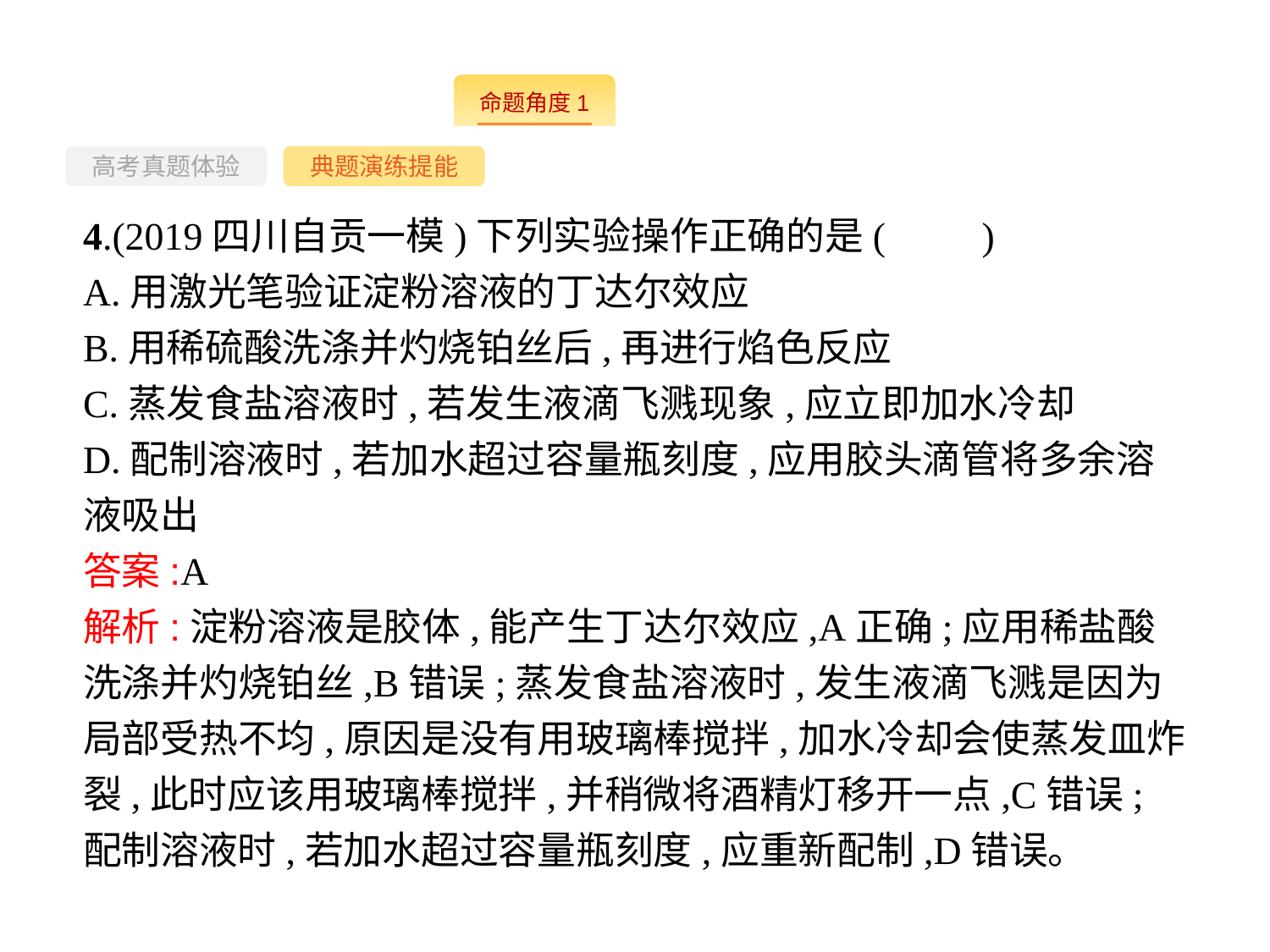

-22-
高考真题体验
典题演练提能
4.(2019四川自贡一模)下列实验操作正确的是(　　)
A.用激光笔验证淀粉溶液的丁达尔效应
B.用稀硫酸洗涤并灼烧铂丝后,再进行焰色反应
C.蒸发食盐溶液时,若发生液滴飞溅现象,应立即加水冷却
D.配制溶液时,若加水超过容量瓶刻度,应用胶头滴管将多余溶液吸出
答案:A
解析:淀粉溶液是胶体,能产生丁达尔效应,A正确;应用稀盐酸洗涤并灼烧铂丝,B错误;蒸发食盐溶液时,发生液滴飞溅是因为局部受热不均,原因是没有用玻璃棒搅拌,加水冷却会使蒸发皿炸裂,此时应该用玻璃棒搅拌,并稍微将酒精灯移开一点,C错误;配制溶液时,若加水超过容量瓶刻度,应重新配制,D错误。